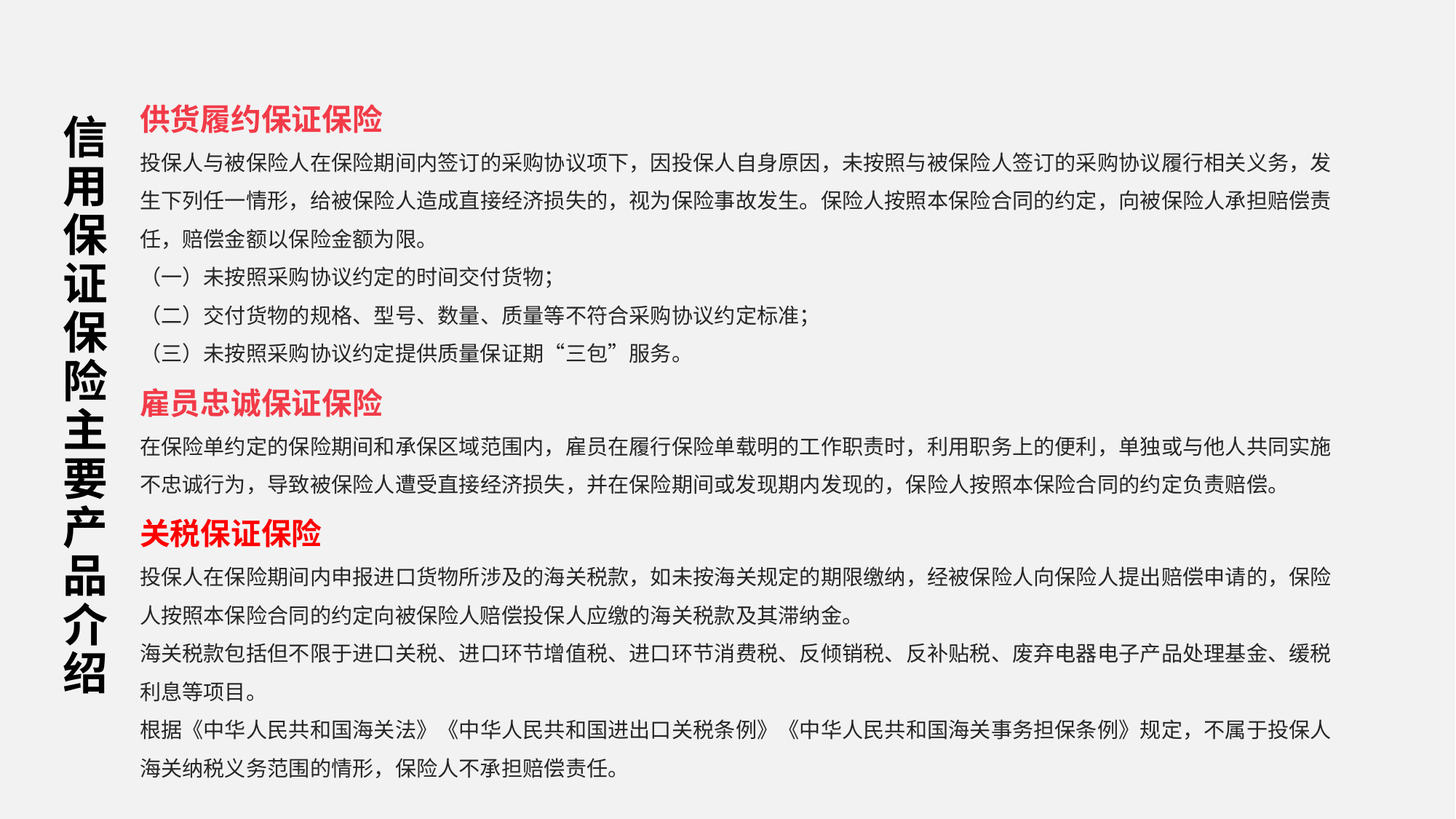

供货履约保证保险
投保人与被保险人在保险期间内签订的采购协议项下，因投保人自身原因，未按照与被保险人签订的采购协议履行相关义务，发生下列任一情形，给被保险人造成直接经济损失的，视为保险事故发生。保险人按照本保险合同的约定，向被保险人承担赔偿责任，赔偿金额以保险金额为限。
（一）未按照采购协议约定的时间交付货物；
（二）交付货物的规格、型号、数量、质量等不符合采购协议约定标准；
（三）未按照采购协议约定提供质量保证期“三包”服务。
雇员忠诚保证保险
在保险单约定的保险期间和承保区域范围内，雇员在履行保险单载明的工作职责时，利用职务上的便利，单独或与他人共同实施不忠诚行为，导致被保险人遭受直接经济损失，并在保险期间或发现期内发现的，保险人按照本保险合同的约定负责赔偿。
关税保证保险
投保人在保险期间内申报进口货物所涉及的海关税款，如未按海关规定的期限缴纳，经被保险人向保险人提出赔偿申请的，保险人按照本保险合同的约定向被保险人赔偿投保人应缴的海关税款及其滞纳金。
海关税款包括但不限于进口关税、进口环节增值税、进口环节消费税、反倾销税、反补贴税、废弃电器电子产品处理基金、缓税利息等项目。
根据《中华人民共和国海关法》《中华人民共和国进出口关税条例》《中华人民共和国海关事务担保条例》规定，不属于投保人海关纳税义务范围的情形，保险人不承担赔偿责任。

# 信用保证保险主要产品介绍